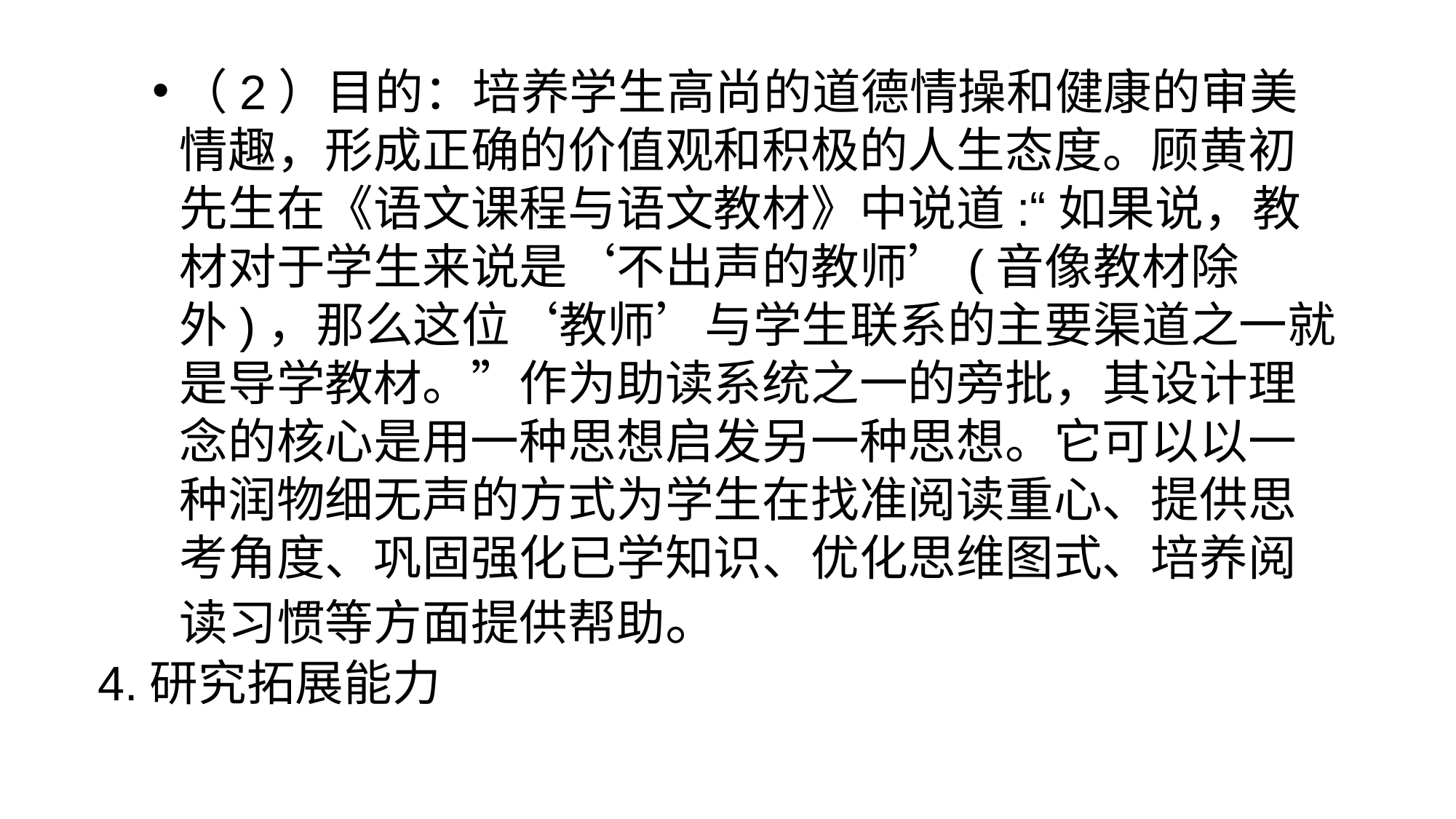

#
（2）目的：培养学生高尚的道德情操和健康的审美情趣，形成正确的价值观和积极的人生态度。顾黄初先生在《语文课程与语文教材》中说道:“如果说，教材对于学生来说是‘不出声的教师’(音像教材除外)，那么这位‘教师’与学生联系的主要渠道之一就是导学教材。”作为助读系统之一的旁批，其设计理念的核心是用一种思想启发另一种思想。它可以以一种润物细无声的方式为学生在找准阅读重心、提供思考角度、巩固强化已学知识、优化思维图式、培养阅读习惯等方面提供帮助。
4.研究拓展能力